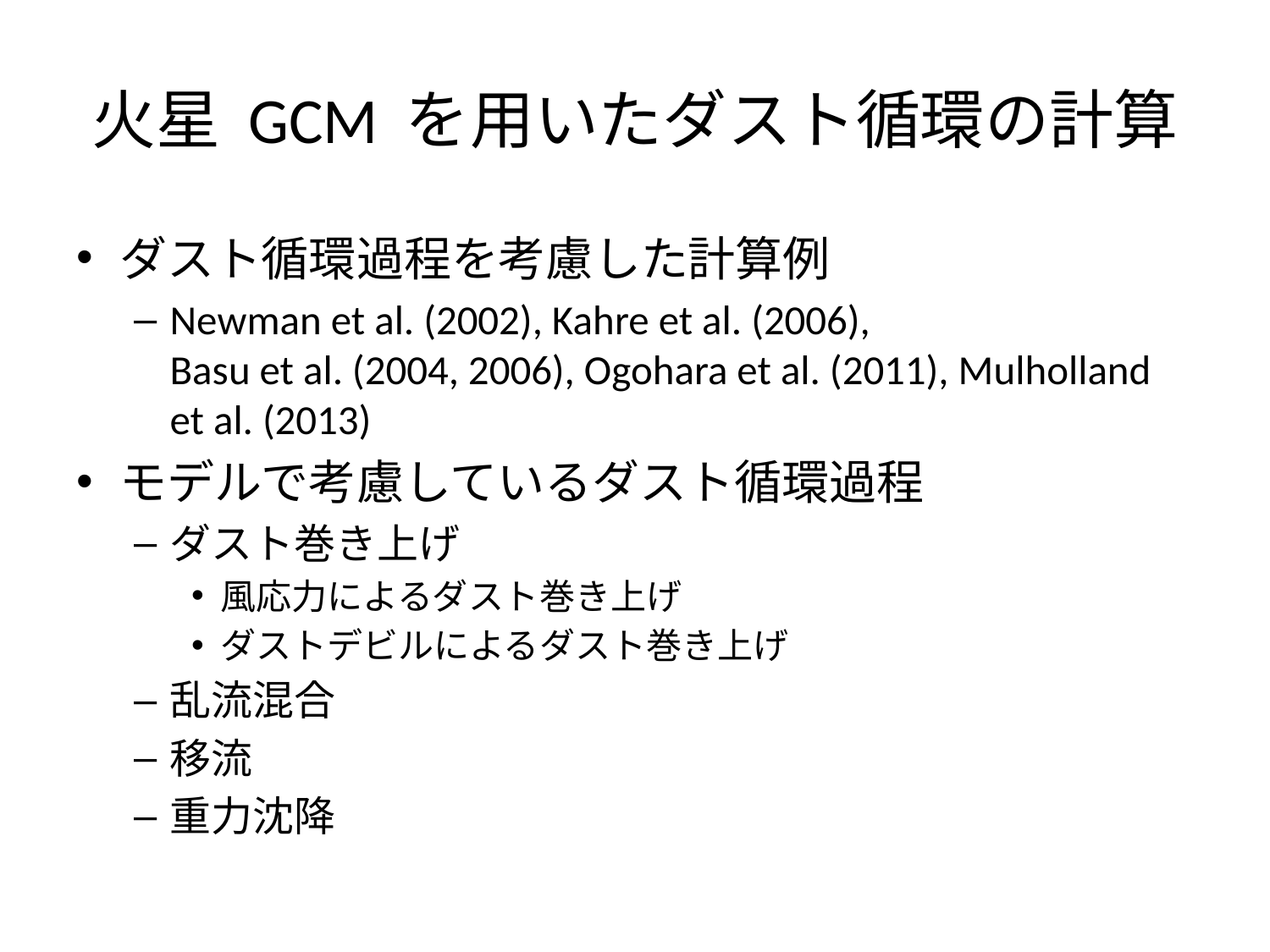

# 火星 GCM を用いたダスト循環の計算
ダスト循環過程を考慮した計算例
Newman et al. (2002), Kahre et al. (2006),
Basu et al. (2004, 2006), Ogohara et al. (2011), Mulholland et al. (2013)
モデルで考慮しているダスト循環過程
ダスト巻き上げ
風応力によるダスト巻き上げ
ダストデビルによるダスト巻き上げ
乱流混合
移流
重力沈降